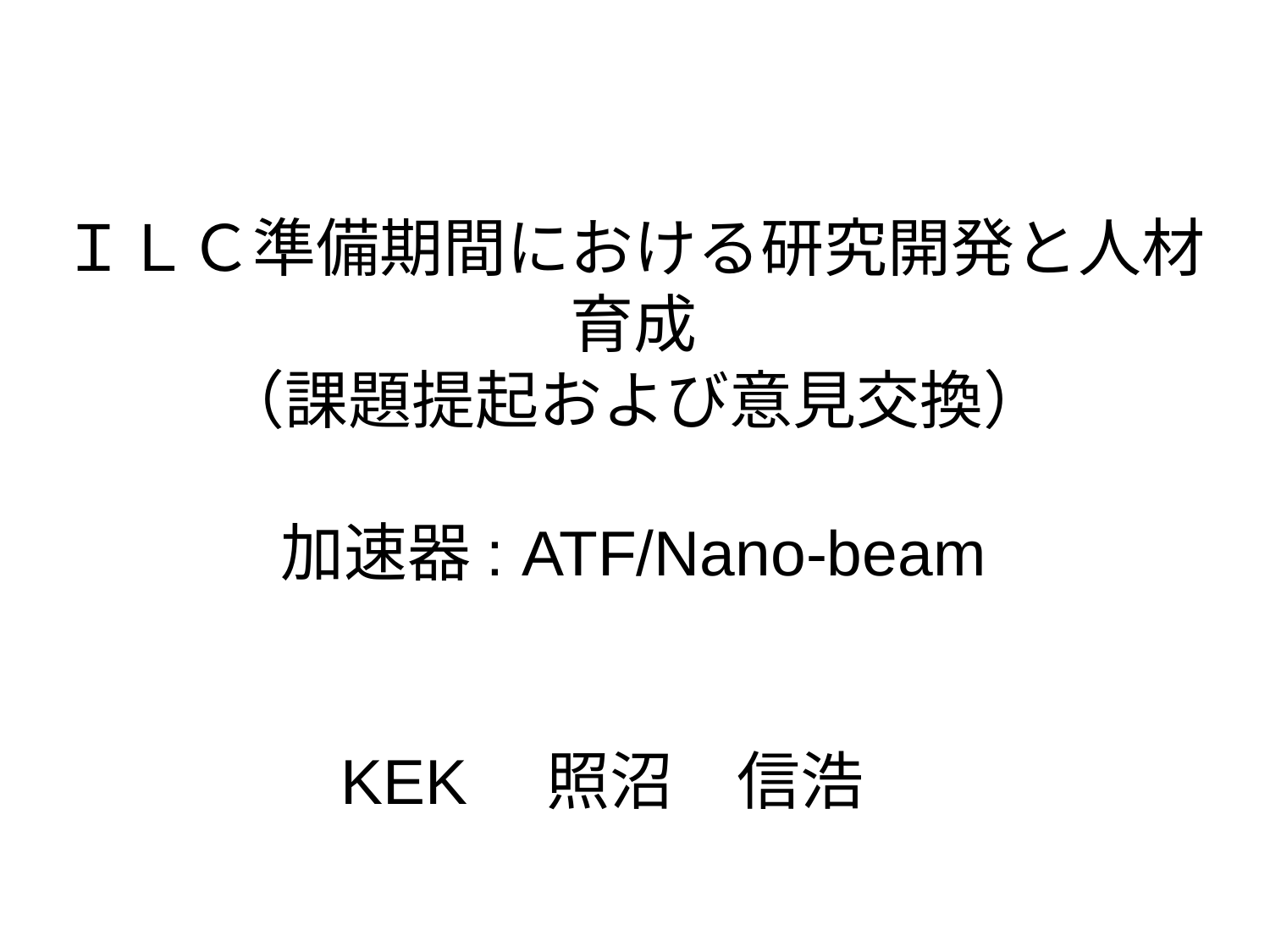

ＩＬＣ準備期間における研究開発と人材育成
（課題提起および意見交換）

加速器: ATF/Nano-beam

KEK　照沼　信浩